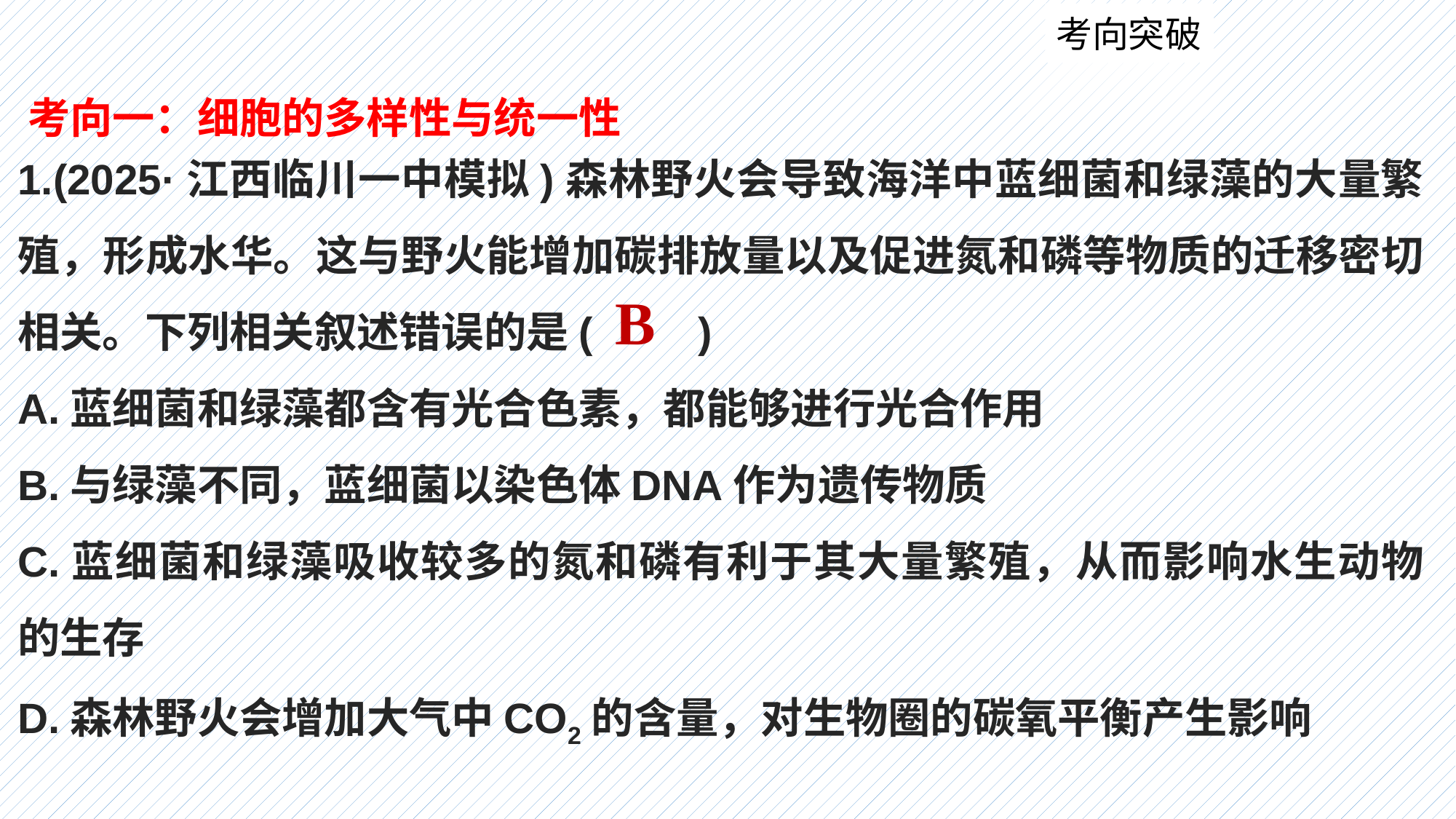

考向突破
考向一：细胞的多样性与统一性
1.(2025·江西临川一中模拟)森林野火会导致海洋中蓝细菌和绿藻的大量繁殖，形成水华。这与野火能增加碳排放量以及促进氮和磷等物质的迁移密切相关。下列相关叙述错误的是(　　)
A.蓝细菌和绿藻都含有光合色素，都能够进行光合作用
B.与绿藻不同，蓝细菌以染色体DNA作为遗传物质
C.蓝细菌和绿藻吸收较多的氮和磷有利于其大量繁殖，从而影响水生动物的生存
D.森林野火会增加大气中CO2的含量，对生物圈的碳氧平衡产生影响
B